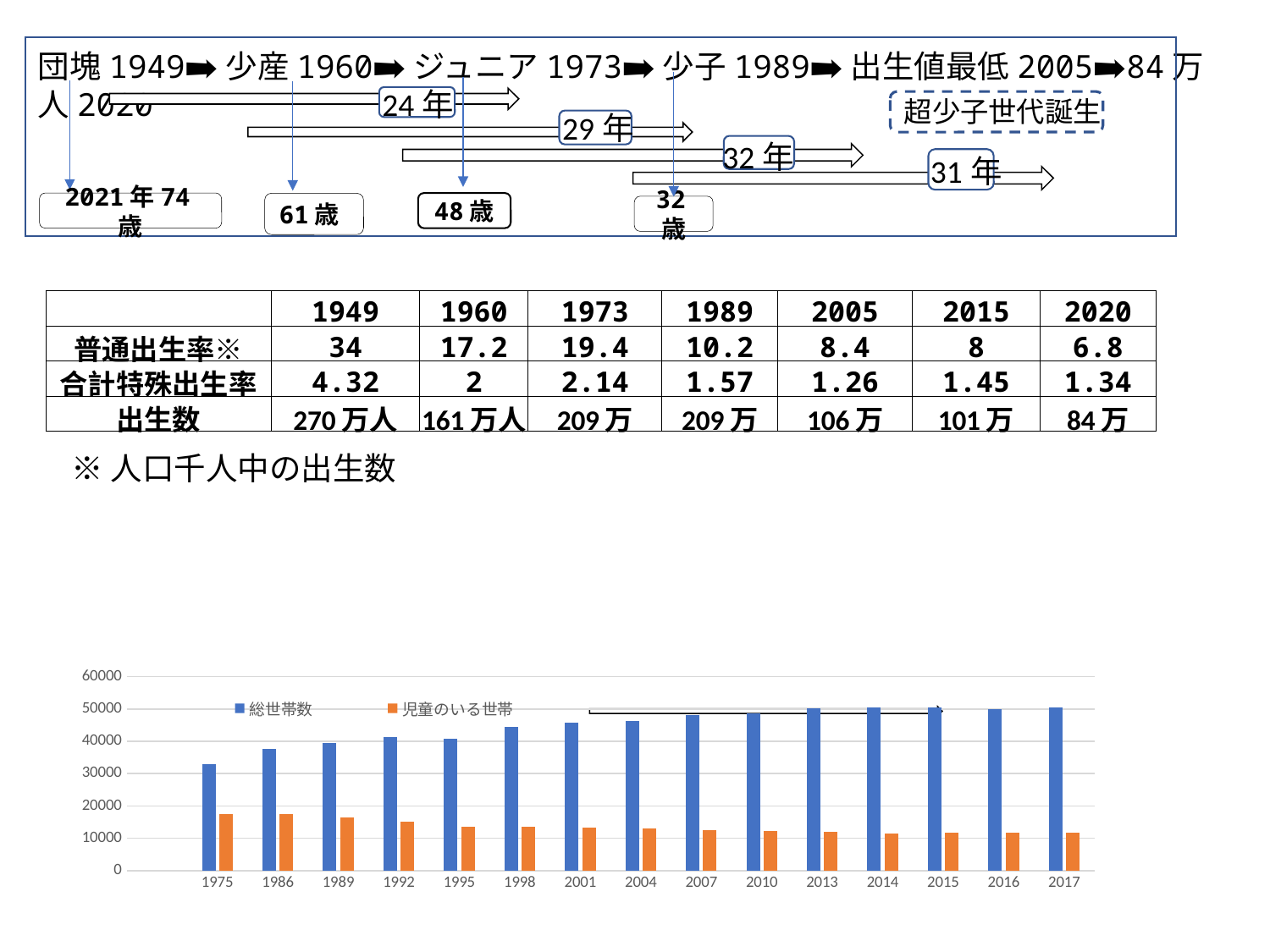

団塊1949➡少産1960➡ジュニア1973➡少子1989➡出生値最低2005➡84万人2020
24年

超少子世代誕生

29年

32年

31年

2021年74歳
48歳
61歳
32歳
|  | 1949 | 1960 | 1973 | 1989 | 2005 | 2015 | 2020 |
| --- | --- | --- | --- | --- | --- | --- | --- |
| 普通出生率※ | 34 | 17.2 | 19.4 | 10.2 | 8.4 | 8 | 6.8 |
| 合計特殊出生率 | 4.32 | 2 | 2.14 | 1.57 | 1.26 | 1.45 | 1.34 |
| 出生数 | 270万人 | 161万人 | 209万 | 209万 | 106万 | 101万 | 84万 |
※人口千人中の出生数

### Chart

| Category | 総世帯数 | 児童のいる世帯 |
|---|---|---|
|  | None | None |
| 1975 | 32877.0 | 17427.0 |
| 1986 | 37544.0 | 17364.0 |
| 1989 | 39417.0 | 16426.0 |
| 1992 | 41210.0 | 15009.0 |
| 1995 | 40770.0 | 13586.0 |
| 1998 | 44496.0 | 13453.0 |
| 2001 | 45664.0 | 13156.0 |
| 2004 | 46323.0 | 12916.0 |
| 2007 | 48023.0 | 12499.0 |
| 2010 | 48638.0 | 12324.0 |
| 2013 | 50112.0 | 12085.0 |
| 2014 | 50431.0 | 11411.0 |
| 2015 | 50361.0 | 11817.0 |
| 2016 | 49945.0 | 11666.0 |
| 2017 | 50425.0 | 11734.0 |